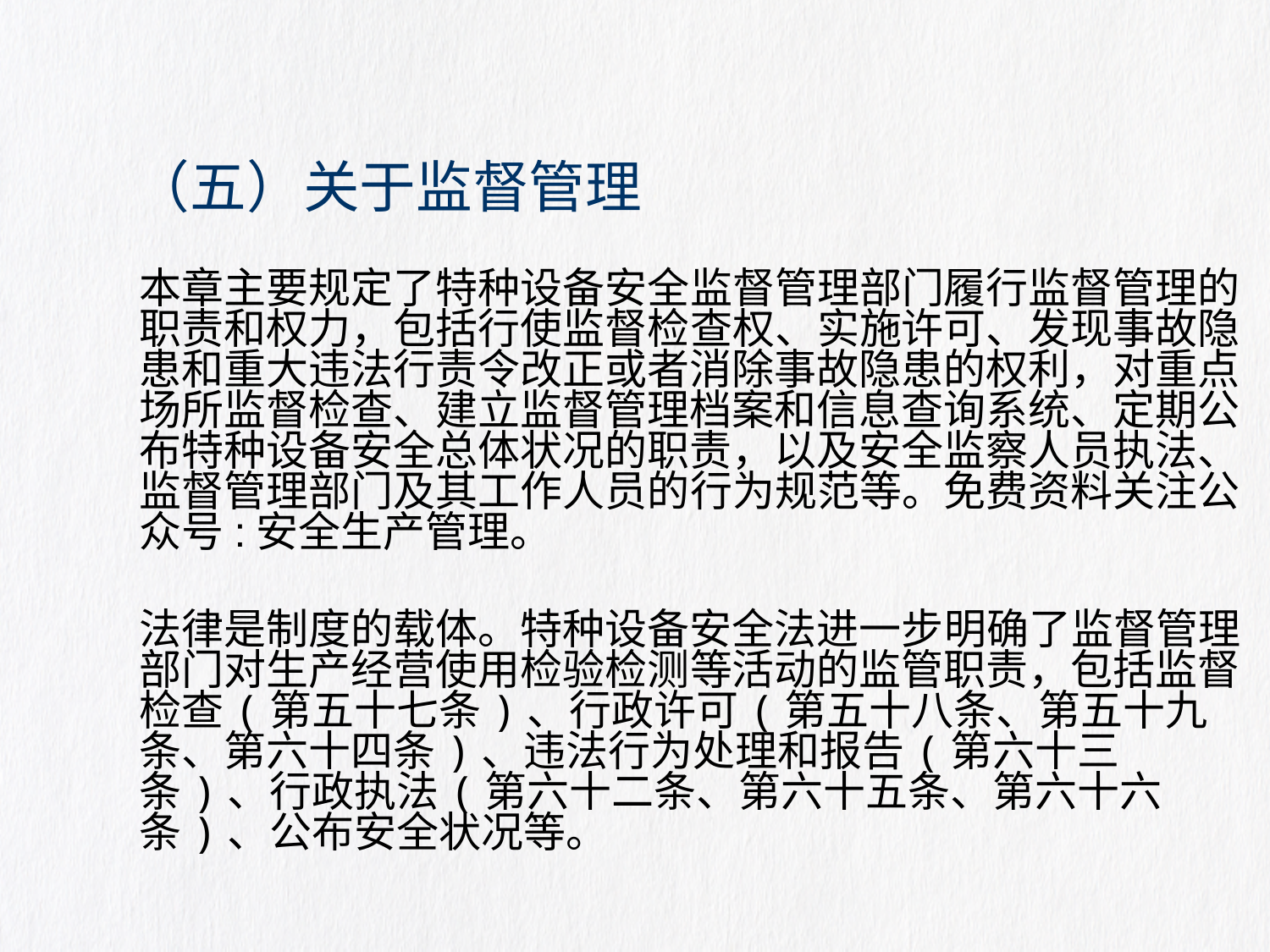

# （五）关于监督管理
本章主要规定了特种设备安全监督管理部门履行监督管理的职责和权力，包括行使监督检查权、实施许可、发现事故隐患和重大违法行责令改正或者消除事故隐患的权利，对重点场所监督检查、建立监督管理档案和信息查询系统、定期公布特种设备安全总体状况的职责，以及安全监察人员执法、监督管理部门及其工作人员的行为规范等。免费资料关注公众号:安全生产管理。

法律是制度的载体。特种设备安全法进一步明确了监督管理部门对生产经营使用检验检测等活动的监管职责，包括监督检查(第五十七条)、行政许可(第五十八条、第五十九条、第六十四条)、违法行为处理和报告(第六十三条)、行政执法(第六十二条、第六十五条、第六十六条)、公布安全状况等。
48